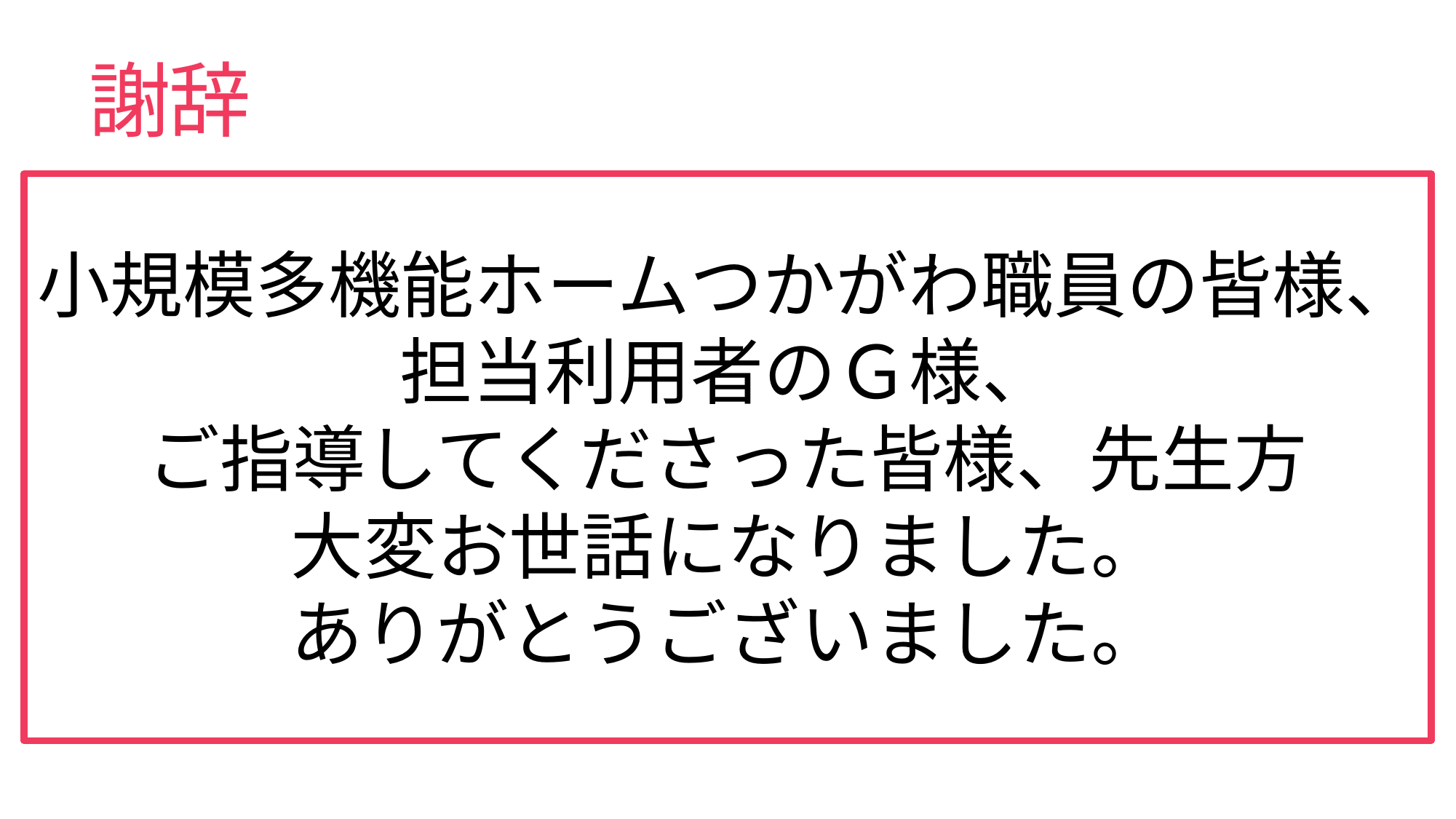

# 謝辞
小規模多機能ホームつかがわ職員の皆様、
担当利用者のＧ様、
ご指導してくださった皆様、先生方
大変お世話になりました。
ありがとうございました。